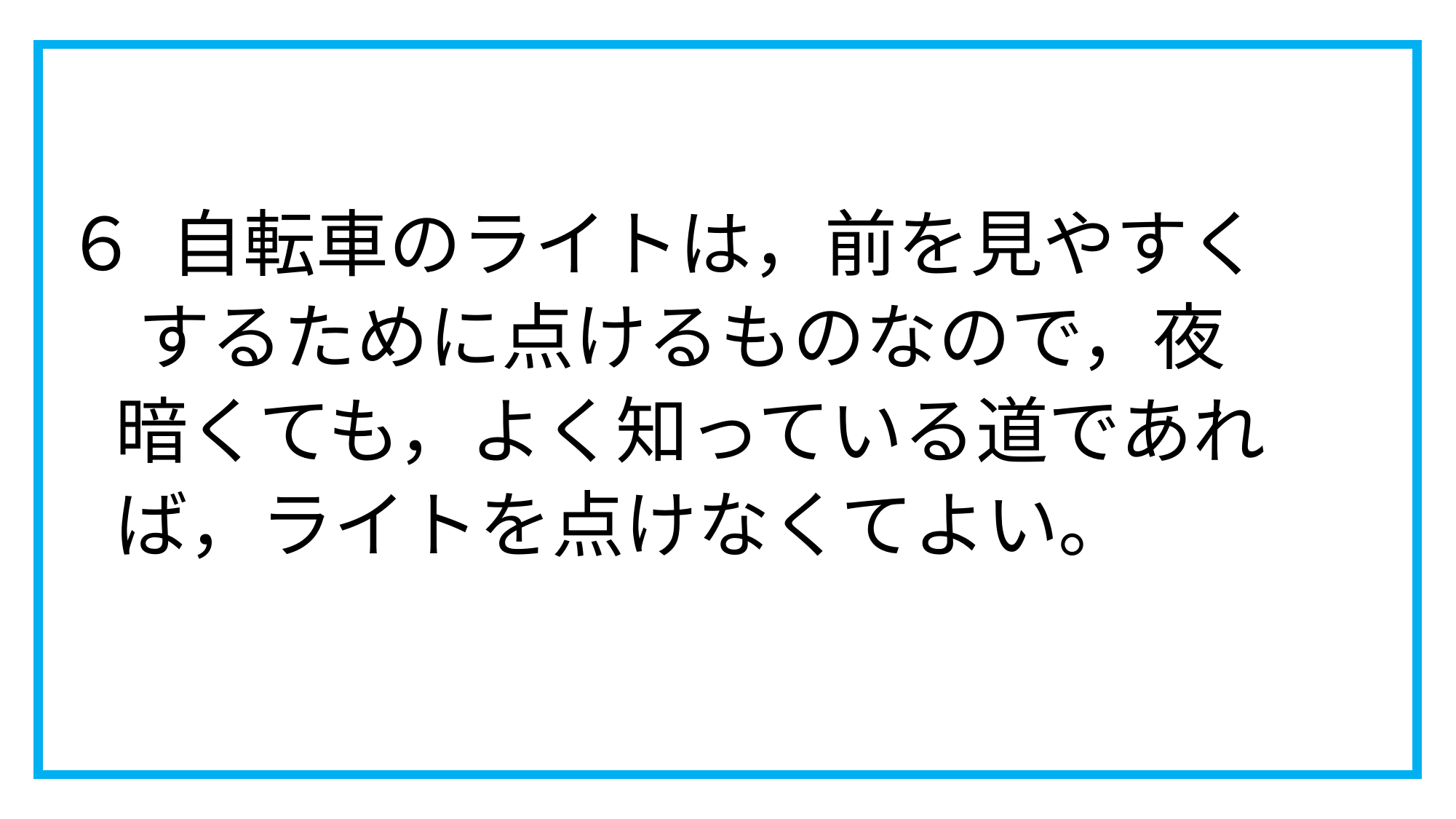

６  自転車のライトは，前を見やすく
　するために点けるものなので，夜
  暗くても，よく知っている道であれ
  ば，ライトを点けなくてよい。